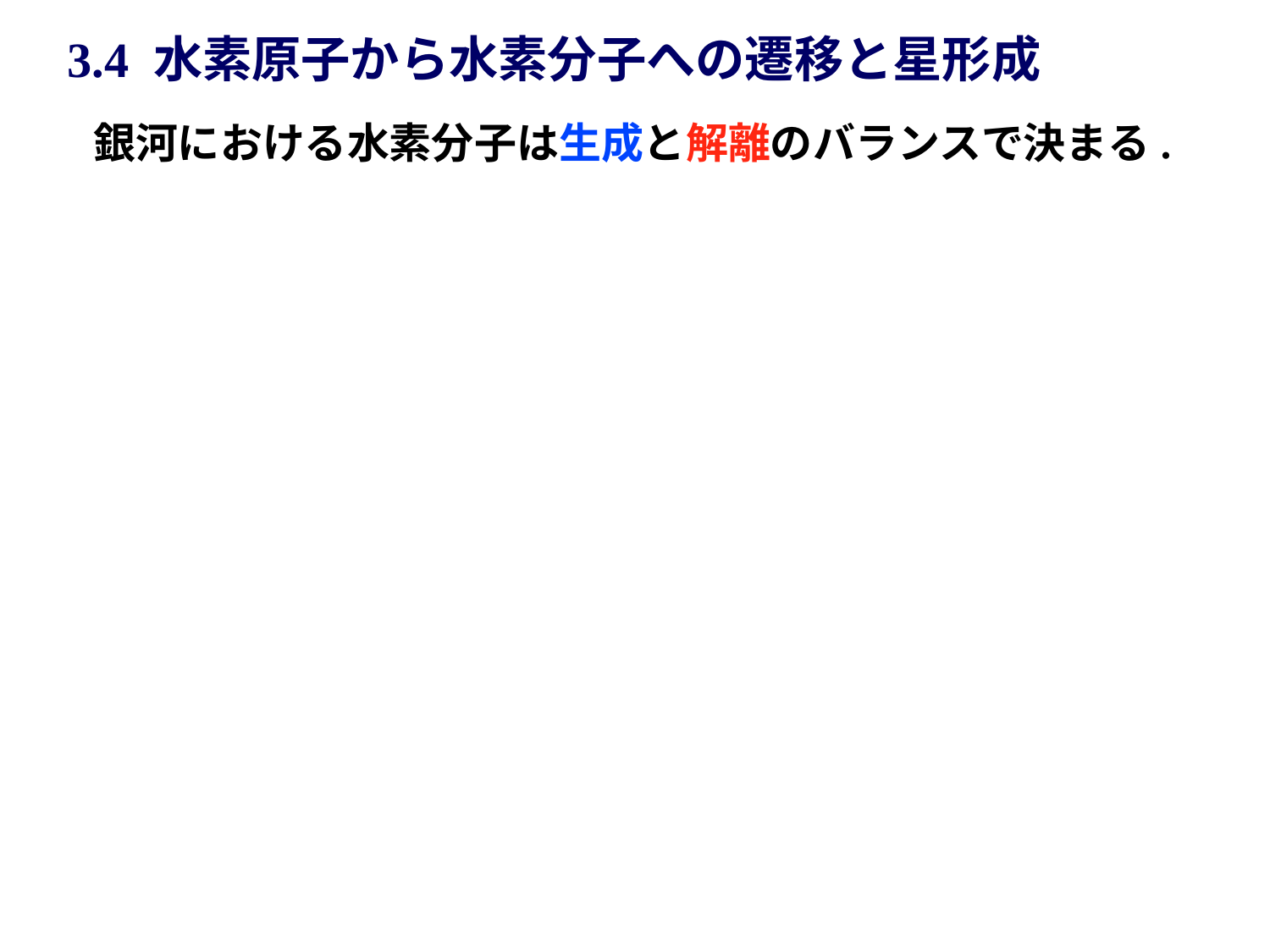

3.4 水素原子から水素分子への遷移と星形成
銀河における水素分子は生成と解離のバランスで決まる.